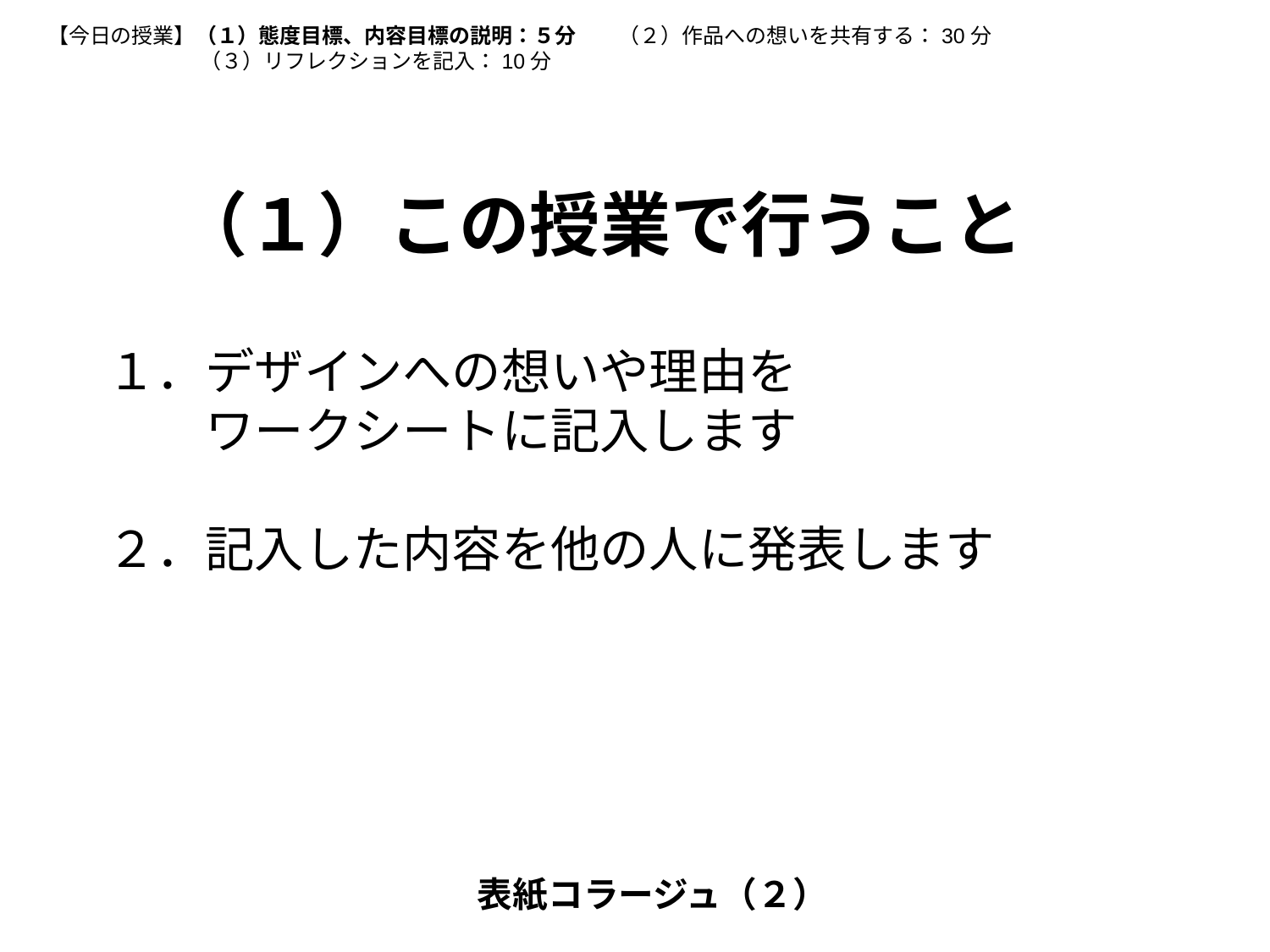

【今日の授業】（１）態度目標、内容目標の説明：５分　　（２）作品への想いを共有する：30分
　　　　　　　 （３）リフレクションを記入：10分
（１）この授業で行うこと
　１．デザインへの想いや理由を
　　　ワークシートに記入します

　２．記入した内容を他の人に発表します
表紙コラージュ（２）